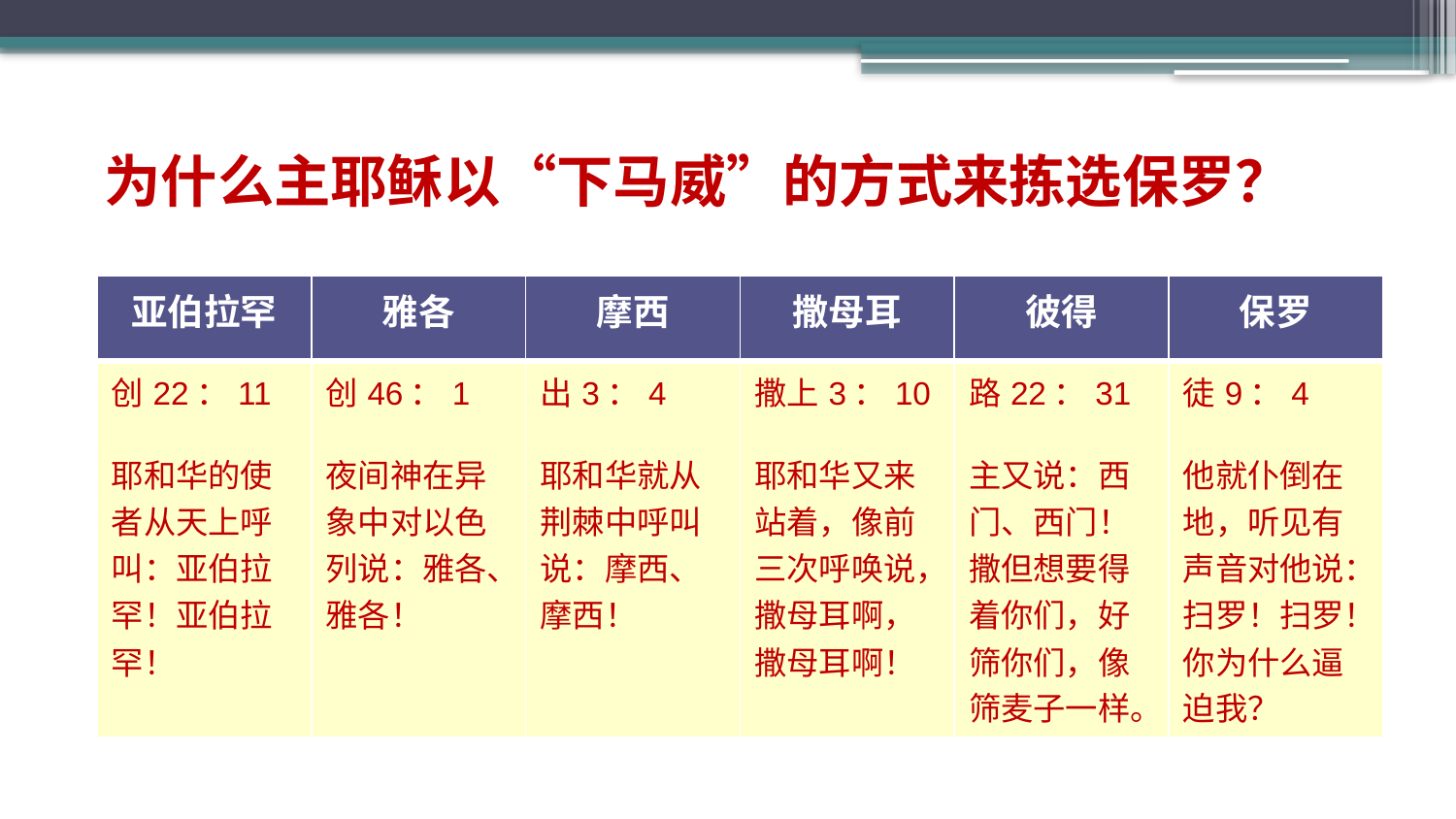

为什么主耶稣以“下马威”的方式来拣选保罗？

| 亚伯拉罕 | 雅各 | 摩西 | 撒母耳 | 彼得 | 保罗 |
| --- | --- | --- | --- | --- | --- |
| 创22：11 耶和华的使者从天上呼叫：亚伯拉罕！亚伯拉罕！ | 创46：1 夜间神在异象中对以色列说：雅各、雅各！ | 出3：4 耶和华就从荆棘中呼叫说：摩西、摩西！ | 撒上3：10 耶和华又来站着，像前三次呼唤说，撒母耳啊，撒母耳啊！ | 路22：31 主又说：西门、西门！撒但想要得着你们，好筛你们，像筛麦子一样。 | 徒9：4 他就仆倒在地，听见有声音对他说：扫罗！扫罗！你为什么逼迫我？ |